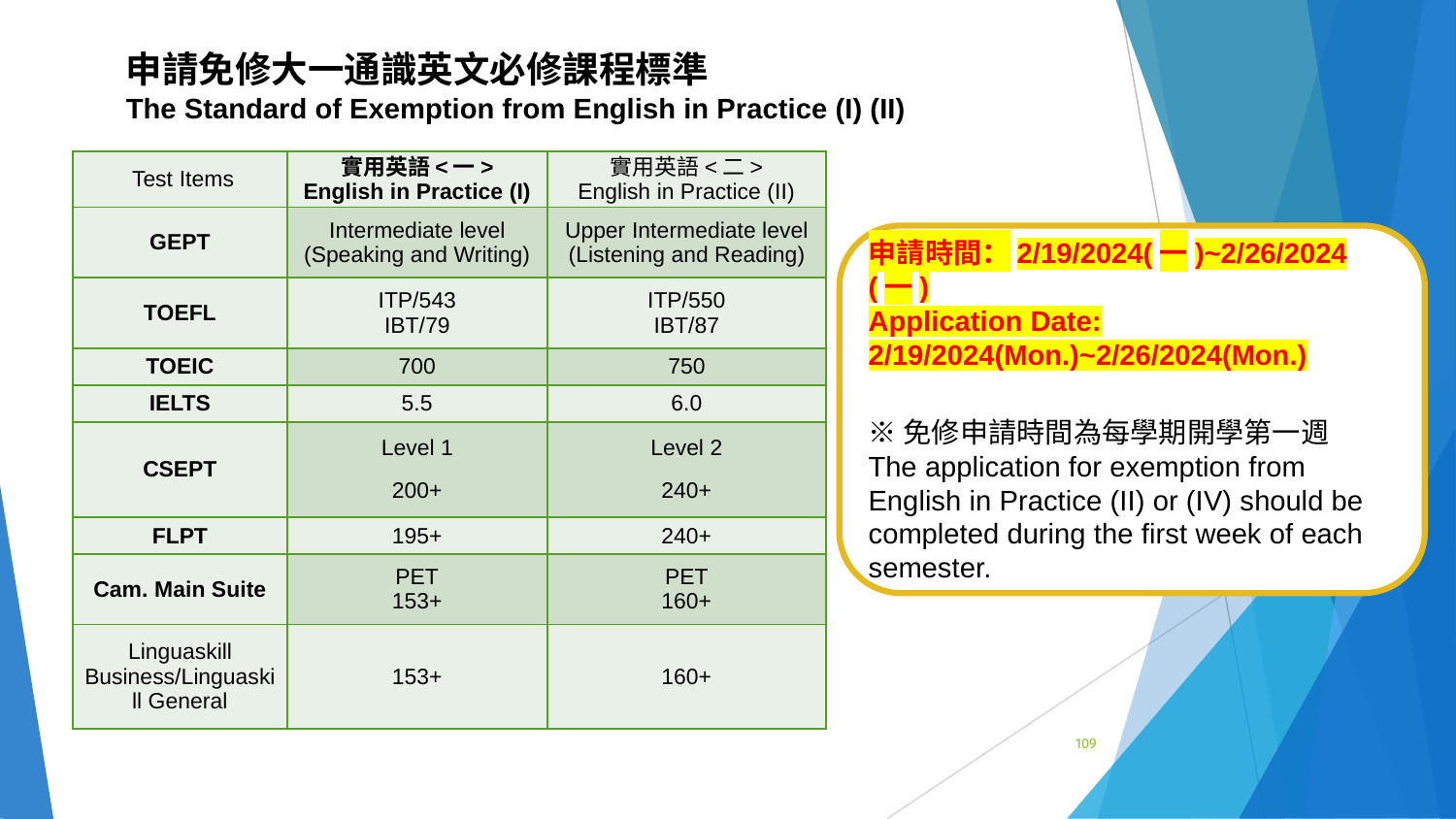

申請免修大一通識英文必修課程標準
The Standard of Exemption from English in Practice (I) (II)
| Test Items | 實用英語<一> English in Practice (I) | 實用英語<二> English in Practice (II) |
| --- | --- | --- |
| GEPT | Intermediate level (Speaking and Writing) | Upper Intermediate level (Listening and Reading) |
| TOEFL | ITP/543 IBT/79 | ITP/550 IBT/87 |
| TOEIC | 700 | 750 |
| IELTS | 5.5 | 6.0 |
| CSEPT | Level 1 200+ | Level 2 240+ |
| FLPT | 195+ | 240+ |
| Cam. Main Suite | PET 153+ | PET 160+ |
| Linguaskill Business/Linguaskill General | 153+ | 160+ |
申請時間：2/19/2024(一)~2/26/2024(一)
Application Date: 2/19/2024(Mon.)~2/26/2024(Mon.)

※免修申請時間為每學期開學第一週
The application for exemption from English in Practice (II) or (IV) should be completed during the first week of each semester.
109